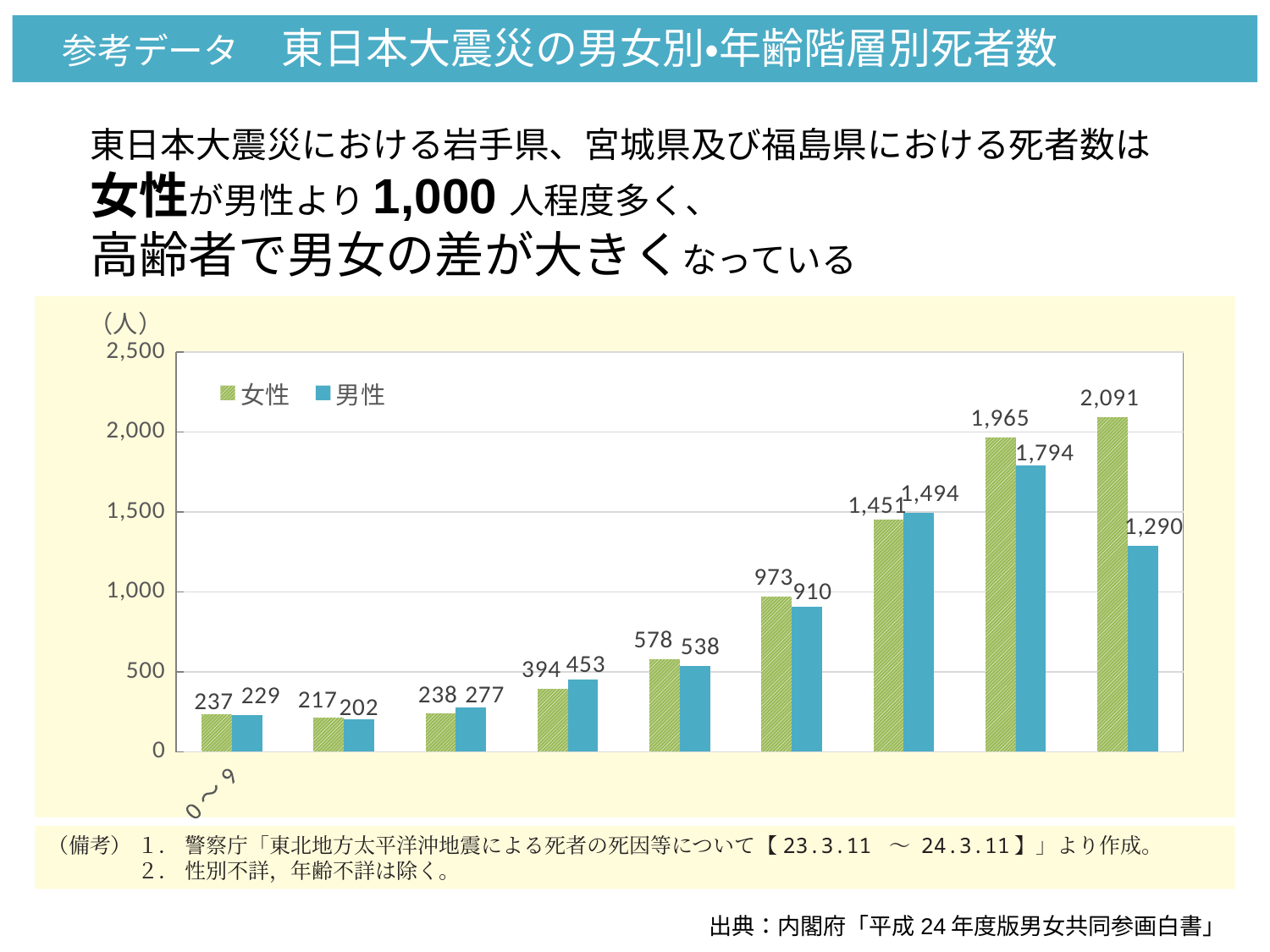

参考データ　東日本大震災の男女別・年齢階層別死者数
東日本大震災における岩手県、宮城県及び福島県における死者数は
女性が男性より1,000人程度多く、
高齢者で男女の差が大きくなっている

### Chart

| Category | 女性 | 男性 |
|---|---|---|
| 0～9歳 | 237.0 | 229.0 |
| 10～19歳 | 217.0 | 202.0 |
| 20～29歳 | 238.0 | 277.0 |
| 30～39歳 | 394.0 | 453.0 |
| 40～49歳 | 578.0 | 538.0 |
| 50～59歳 | 973.0 | 910.0 |
| 60～69歳 | 1451.0 | 1494.0 |
| 70～79歳 | 1964.0 | 1794.0 |
| 80歳以上 | 2091.0 | 1290.0 |
（備考） １． 警察庁「東北地方太平洋沖地震による死者の死因等について【23.3.11 ～ 24.3.11】」より作成。
　　　　 ２． 性別不詳，年齢不詳は除く。
出典：内閣府「平成24年度版男女共同参画白書」